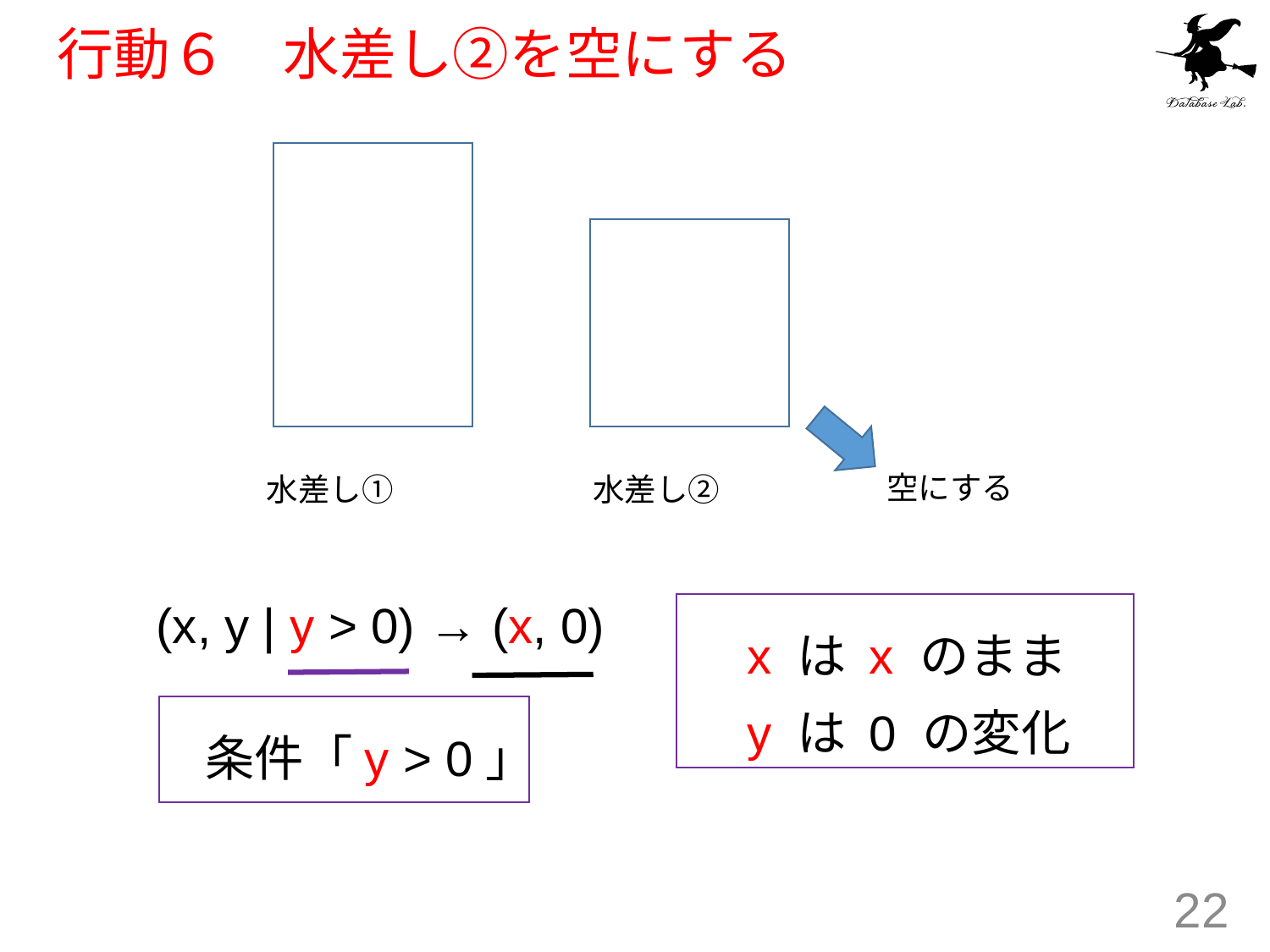

# 行動６　水差し②を空にする

空にする
水差し①
水差し②
(x, y | y > 0) → (x, 0)

x は x のまま
y は 0 の変化

条件「y > 0」
22